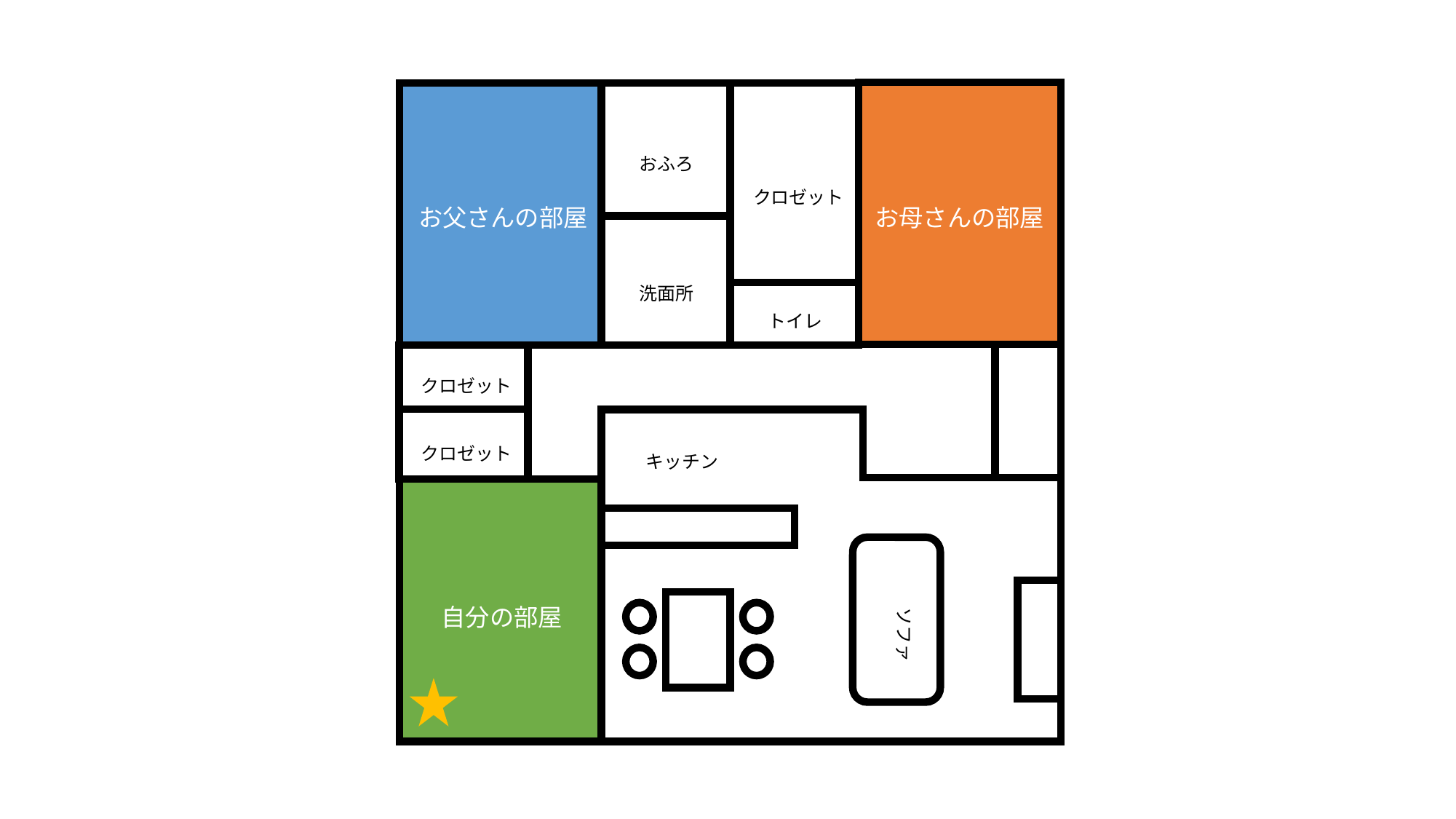

おふろ
クロゼット
お父さんの部屋
お母さんの部屋

洗面所

トイレ

クロゼット

クロゼット
キッチン

自分の部屋
ソファ